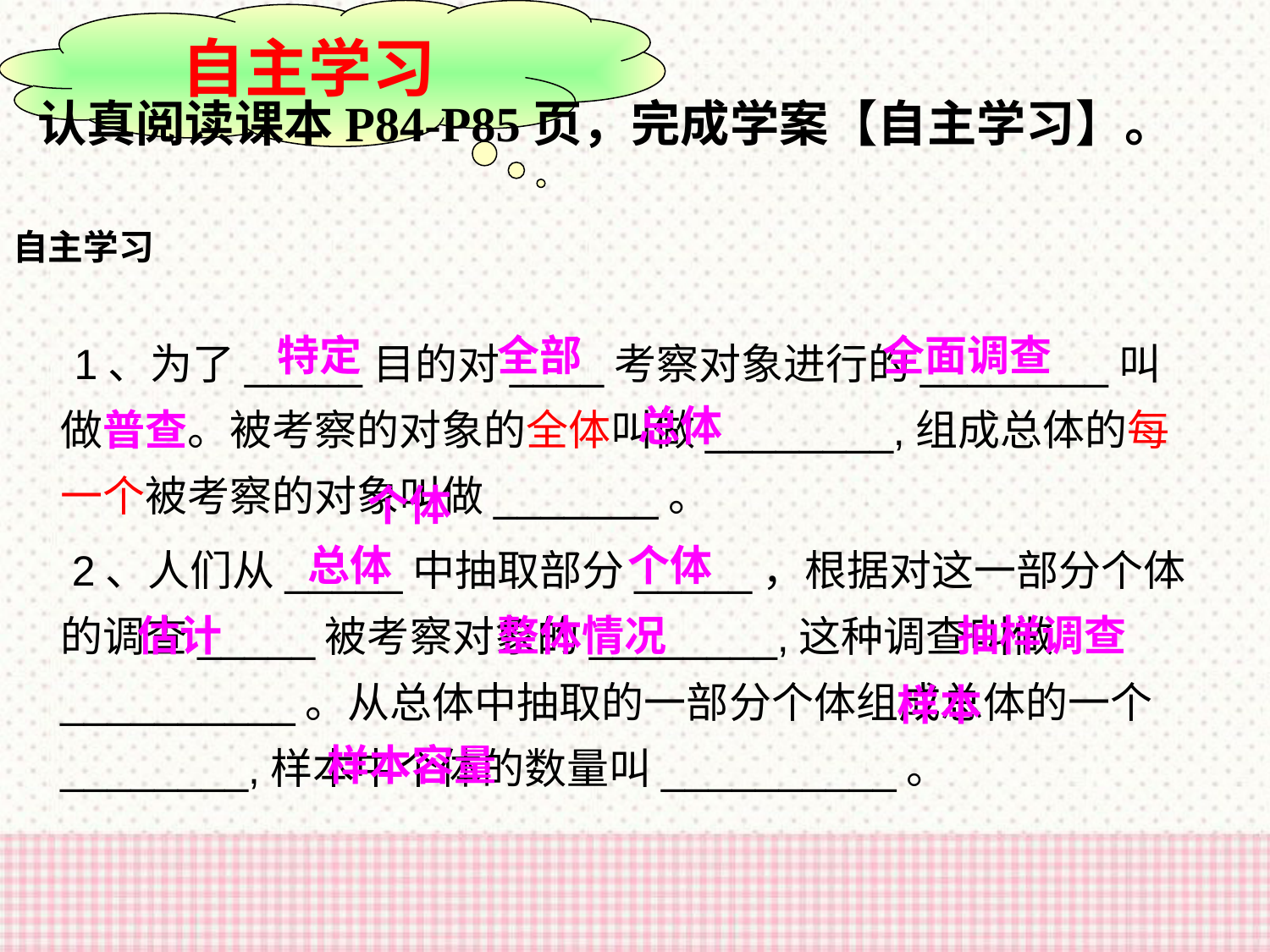

自主学习
认真阅读课本P84-P85页，完成学案【自主学习】。
自主学习

     1、为了_____目的对____考察对象进行的________叫做普查。被考察的对象的全体叫做________,组成总体的每一个被考察的对象叫做_______。
     2、人们从_____中抽取部分_____，根据对这一部分个体的调查_____被考察对象的________,这种调查叫做__________。从总体中抽取的一部分个体组成总体的一个________,样本中个体的数量叫__________。

特定
全部
全面调查
总体
个体
总体
个体
估计
整体情况
抽样调查

样本
样本容量